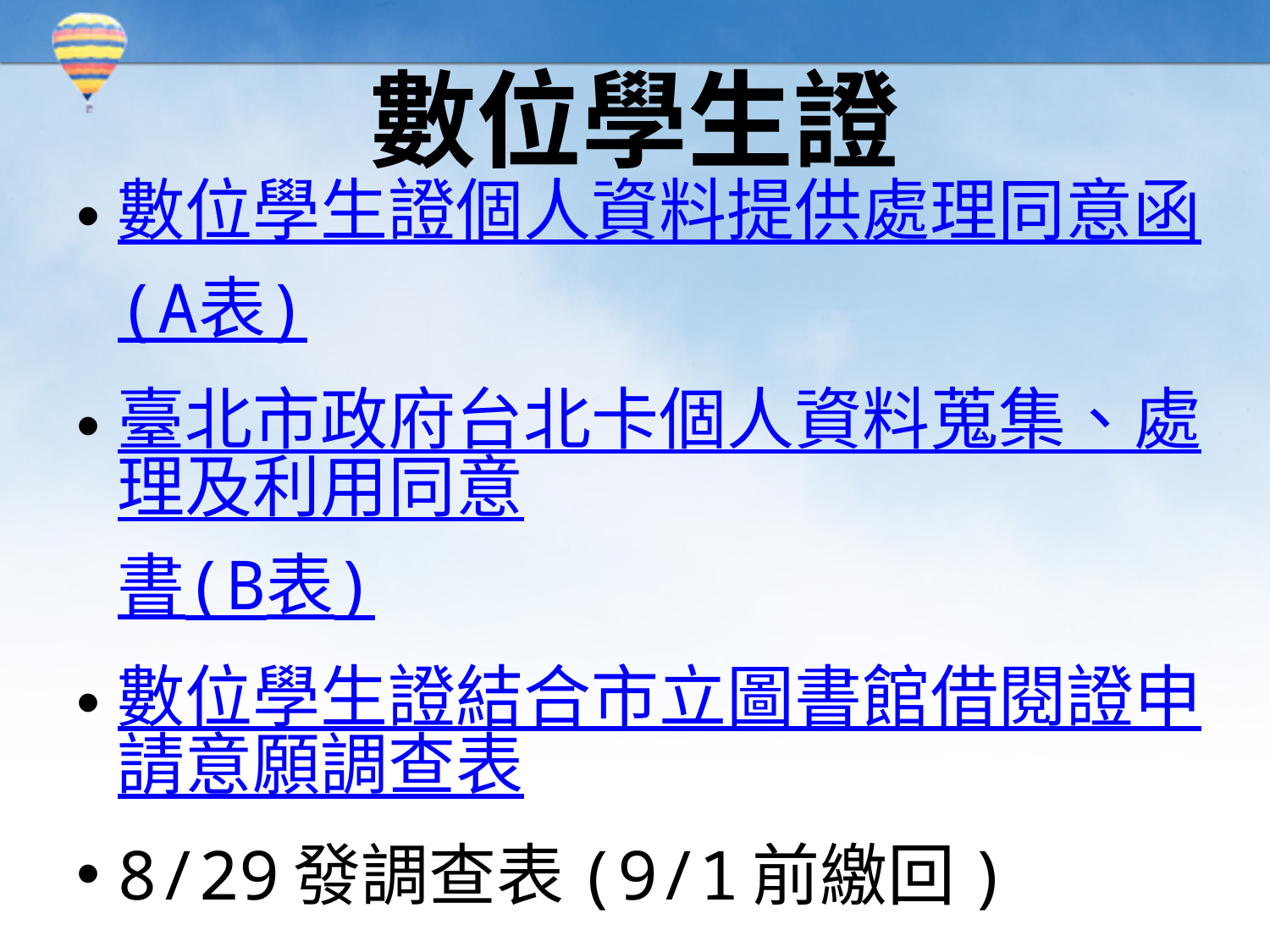

# 數位學生證
數位學生證個人資料提供處理同意函(A表)
臺北市政府台北卡個人資料蒐集、處理及利用同意書(B表)
數位學生證結合市立圖書館借閱證申請意願調查表
8/29發調查表(9/1前繳回)